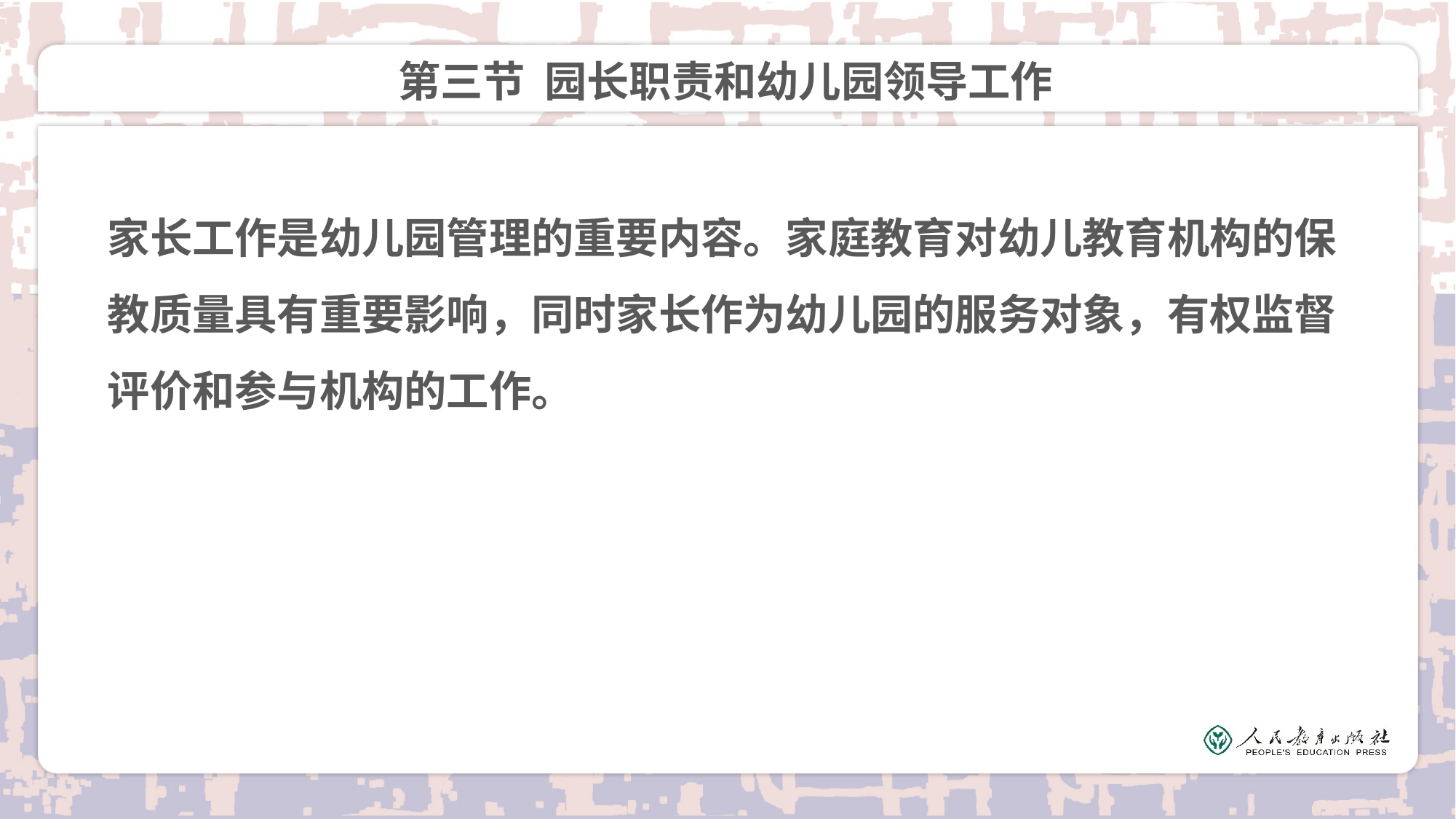

# 第三节  园长职责和幼儿园领导工作
家长工作是幼儿园管理的重要内容。家庭教育对幼儿教育机构的保教质量具有重要影响，同时家长作为幼儿园的服务对象，有权监督评价和参与机构的工作。